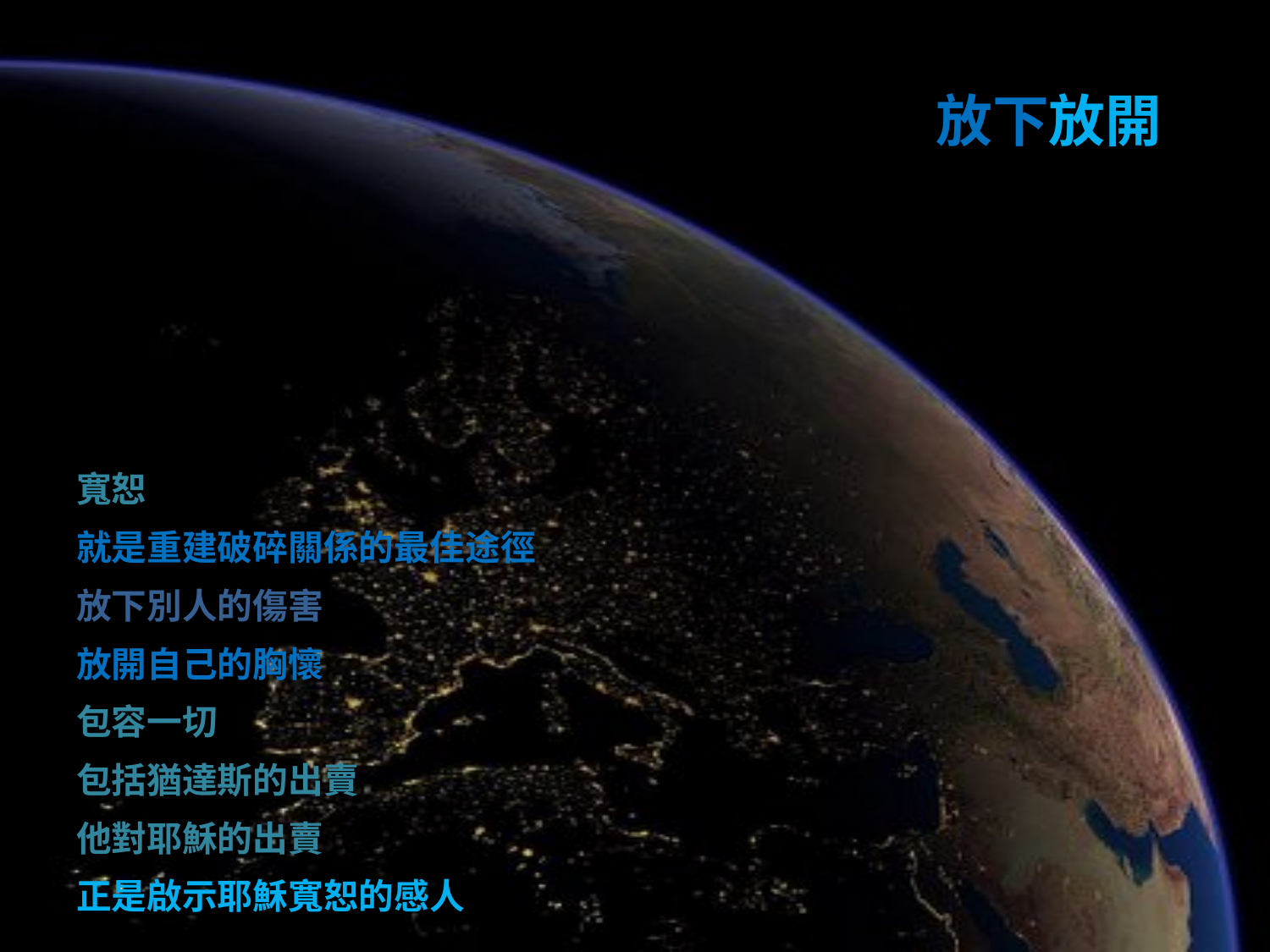

# 放下放開
寬恕
就是重建破碎關係的最佳途徑
放下別人的傷害
放開自己的胸懷
包容一切
包括猶達斯的出賣
他對耶穌的出賣
正是啟示耶穌寬恕的感人